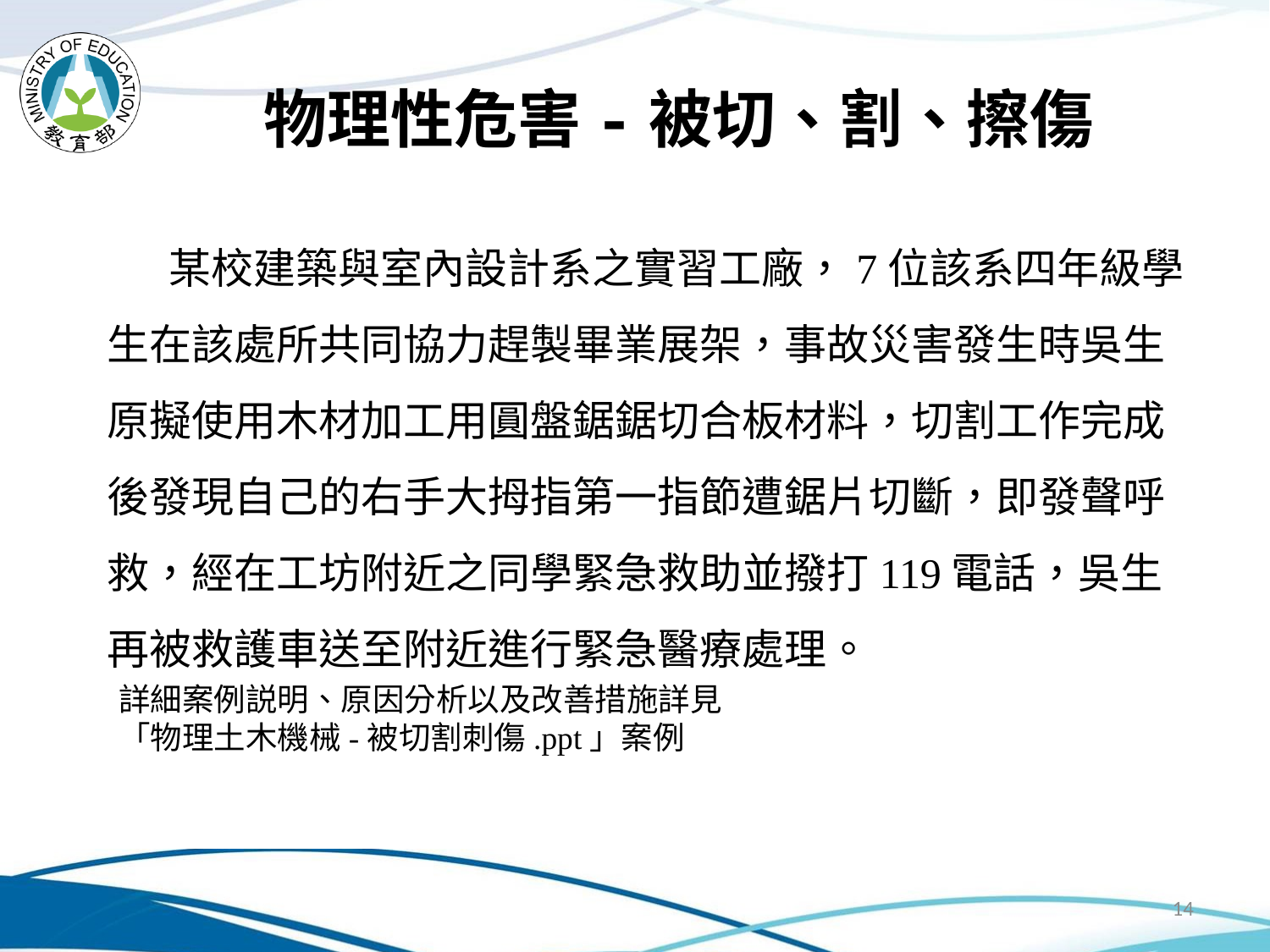

物理性危害-被切、割、擦傷
某校建築與室內設計系之實習工廠，7位該系四年級學生在該處所共同協力趕製畢業展架，事故災害發生時吳生原擬使用木材加工用圓盤鋸鋸切合板材料，切割工作完成後發現自己的右手大拇指第一指節遭鋸片切斷，即發聲呼救，經在工坊附近之同學緊急救助並撥打119電話，吳生再被救護車送至附近進行緊急醫療處理。
詳細案例説明、原因分析以及改善措施詳見「物理土木機械-被切割刺傷.ppt」案例
14